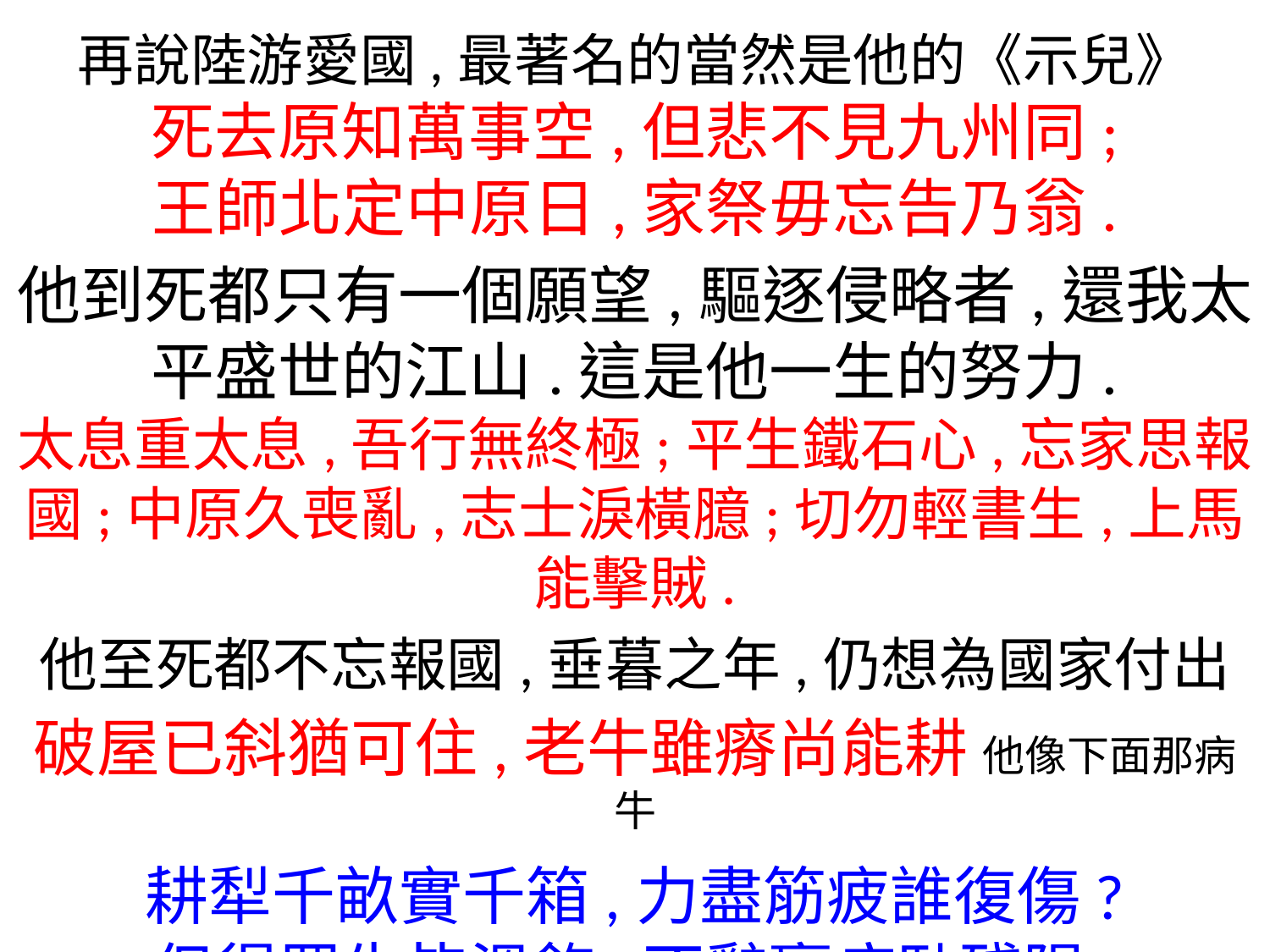

再說陸游愛國,最著名的當然是他的《示兒》
死去原知萬事空,但悲不見九州同;
王師北定中原日,家祭毋忘告乃翁.
他到死都只有一個願望,驅逐侵略者,還我太平盛世的江山.這是他一生的努力.
太息重太息,吾行無終極;平生鐵石心,忘家思報國;中原久喪亂,志士淚橫臆;切勿輕書生,上馬能擊賊.
他至死都不忘報國,垂暮之年,仍想為國家付出
破屋已斜猶可住,老牛雖瘠尚能耕 他像下面那病牛
耕犁千畝實千箱,力盡筋疲誰復傷?
但得眾生皆溫飽,不辭羸病臥殘陽.